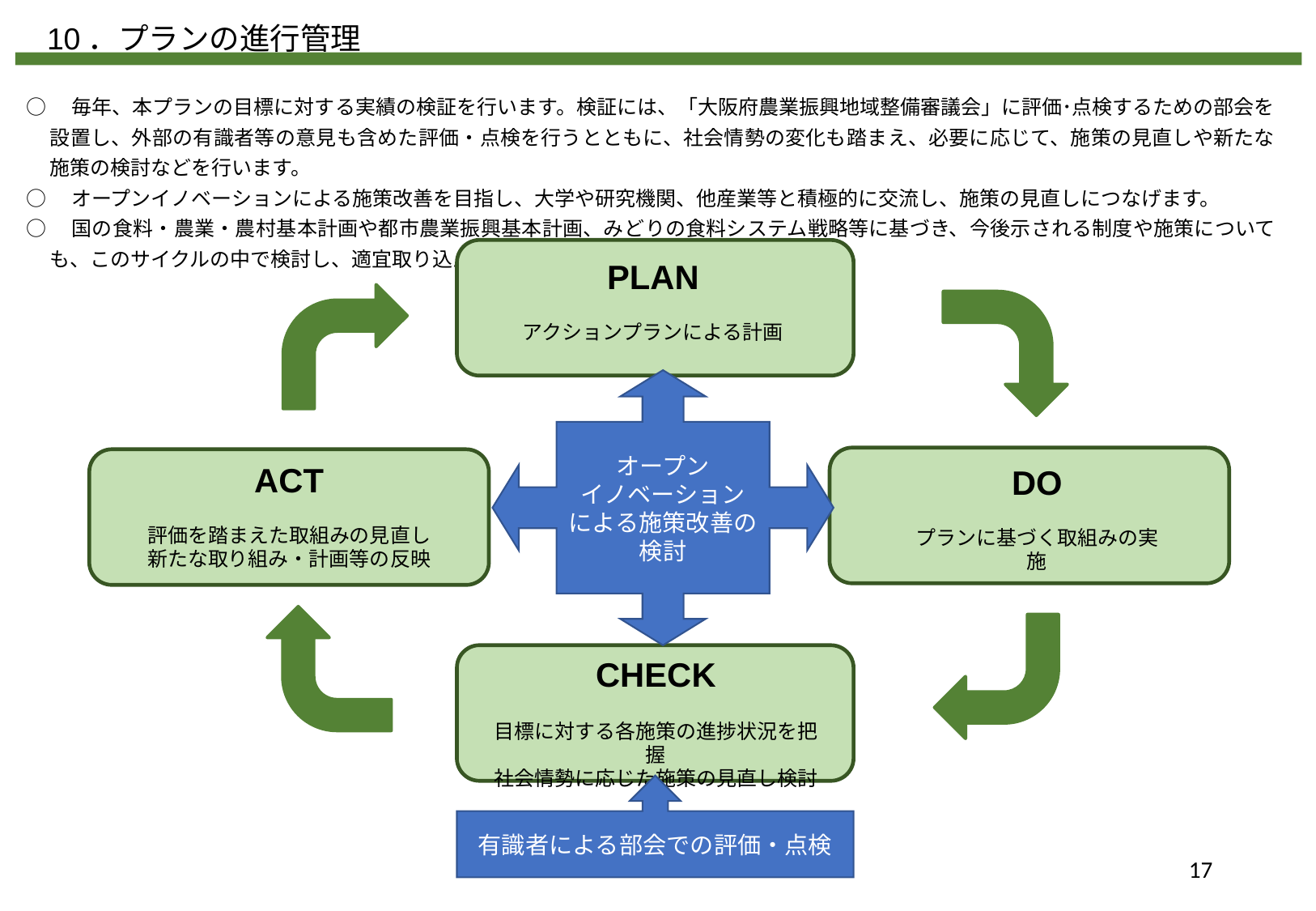

10．プランの進行管理

○　毎年、本プランの目標に対する実績の検証を行います。検証には、「大阪府農業振興地域整備審議会」に評価･点検するための部会を設置し、外部の有識者等の意見も含めた評価・点検を行うとともに、社会情勢の変化も踏まえ、必要に応じて、施策の見直しや新たな施策の検討などを行います。
○　オープンイノベーションによる施策改善を目指し、大学や研究機関、他産業等と積極的に交流し、施策の見直しにつなげます。
○　国の食料・農業・農村基本計画や都市農業振興基本計画、みどりの食料システム戦略等に基づき、今後示される制度や施策についても、このサイクルの中で検討し、適宜取り込んでいきます。

PLAN

アクションプランによる計画

オープン
イノベーション
による施策改善の
検討

ACT

評価を踏まえた取組みの見直し
新たな取り組み・計画等の反映

DO

プランに基づく取組みの実施

CHECK

目標に対する各施策の進捗状況を把握
社会情勢に応じた施策の見直し検討

有識者による部会での評価・点検
17